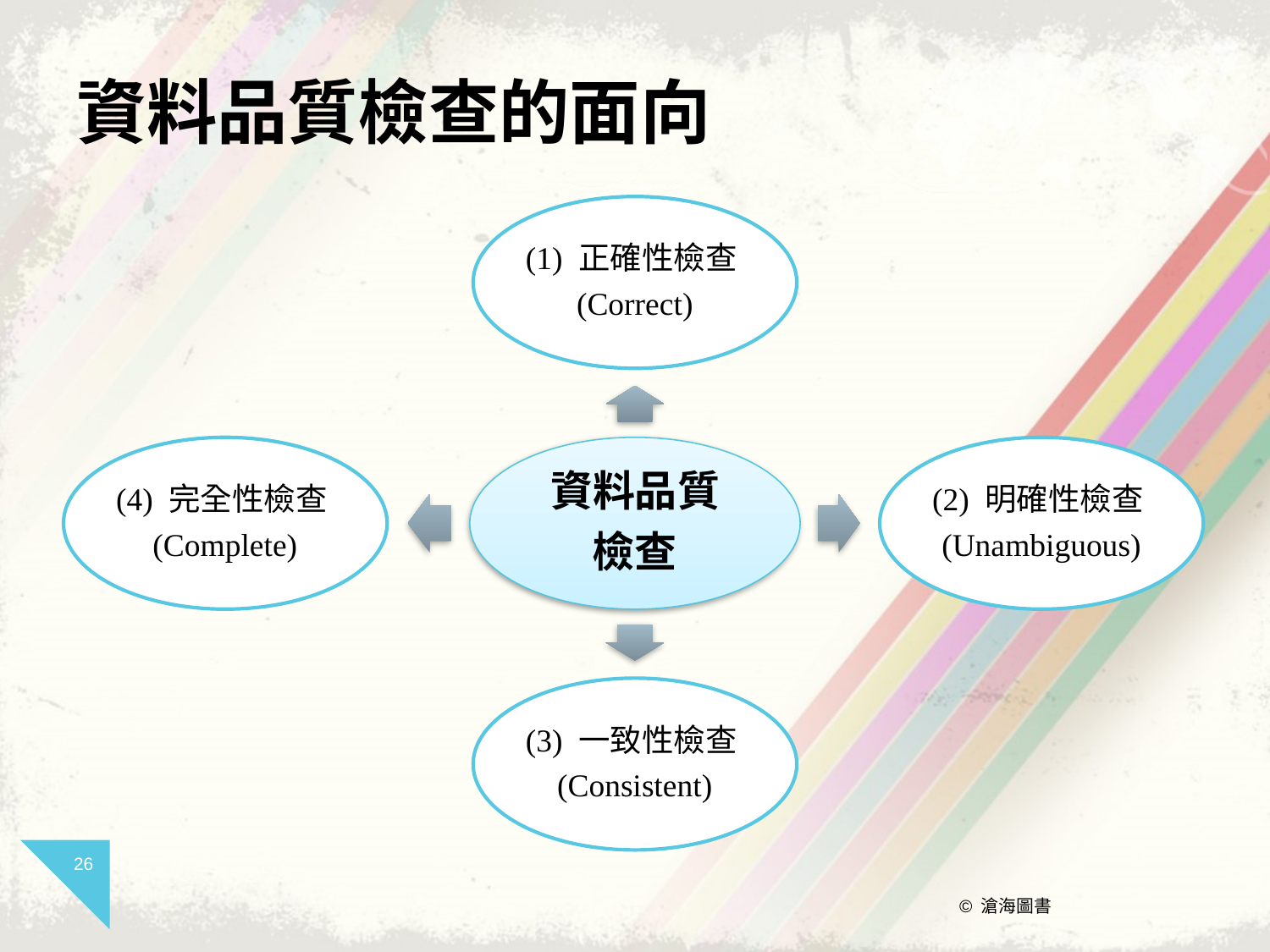

# 資料品質檢查的面向
資料品質
檢查

(1) 正確性檢查
(Correct)

(2) 明確性檢查
(Unambiguous)

(3) 一致性檢查
(Consistent)

(4) 完全性檢查
(Complete)
26
© 滄海圖書